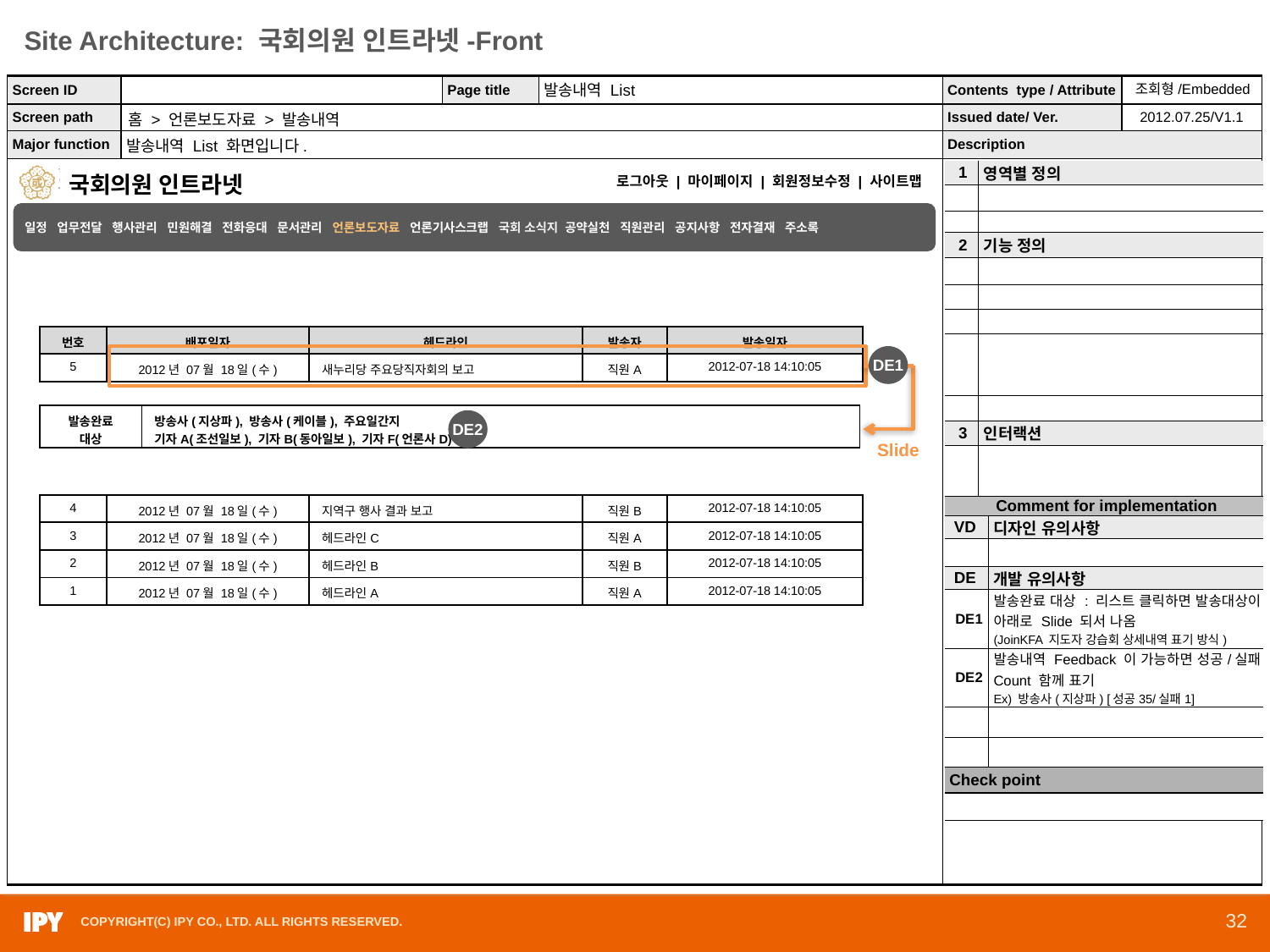

발송내역 List
조회형/Embedded
홈 > 언론보도자료 > 발송내역
발송내역 List 화면입니다.
| 1 | 영역별 정의 |  |
| --- | --- | --- |
|  |  |  |
|  |  |  |
| 2 | 기능 정의 |  |
|  |  |  |
|  |  |  |
|  |  |  |
|  |  |  |
|  |  |  |
| 3 | 인터랙션 |  |
|  |  |  |
| Comment for implementation |  |  |
| VD |  | 디자인 유의사항 |
|  |  |  |
| DE |  | 개발 유의사항 |
| DE1 |  | 발송완료 대상 : 리스트 클릭하면 발송대상이 아래로 Slide 되서 나옴 (JoinKFA 지도자 강습회 상세내역 표기 방식) |
| DE2 |  | 발송내역 Feedback 이 가능하면 성공/실패 Count 함께 표기 Ex) 방송사(지상파) [성공35/실패1] |
|  |  |  |
|  |  |  |
| Check point |  |  |
|  |  |  |
일정   업무전달   행사관리   민원해결   전화응대   문서관리   언론보도자료   언론기사스크랩   국회 소식지  공약실천   직원관리   공지사항   전자결재   주소록
| 번호 | 배포일자 | 헤드라인 | 발송자 | 발송일자 |
| --- | --- | --- | --- | --- |
| 5 | 2012년 07월 18일(수) | 새누리당 주요당직자회의 보고 | 직원A | 2012-07-18 14:10:05 |

DE1
| 발송완료 대상 | 방송사(지상파), 방송사(케이블), 주요일간지 기자A(조선일보), 기자B(동아일보), 기자F(언론사D) |
| --- | --- |
DE2
Slide
| 4 | 2012년 07월 18일(수) | 지역구 행사 결과 보고 | 직원B | 2012-07-18 14:10:05 |
| --- | --- | --- | --- | --- |
| 3 | 2012년 07월 18일(수) | 헤드라인C | 직원A | 2012-07-18 14:10:05 |
| 2 | 2012년 07월 18일(수) | 헤드라인B | 직원B | 2012-07-18 14:10:05 |
| 1 | 2012년 07월 18일(수) | 헤드라인A | 직원A | 2012-07-18 14:10:05 |
32